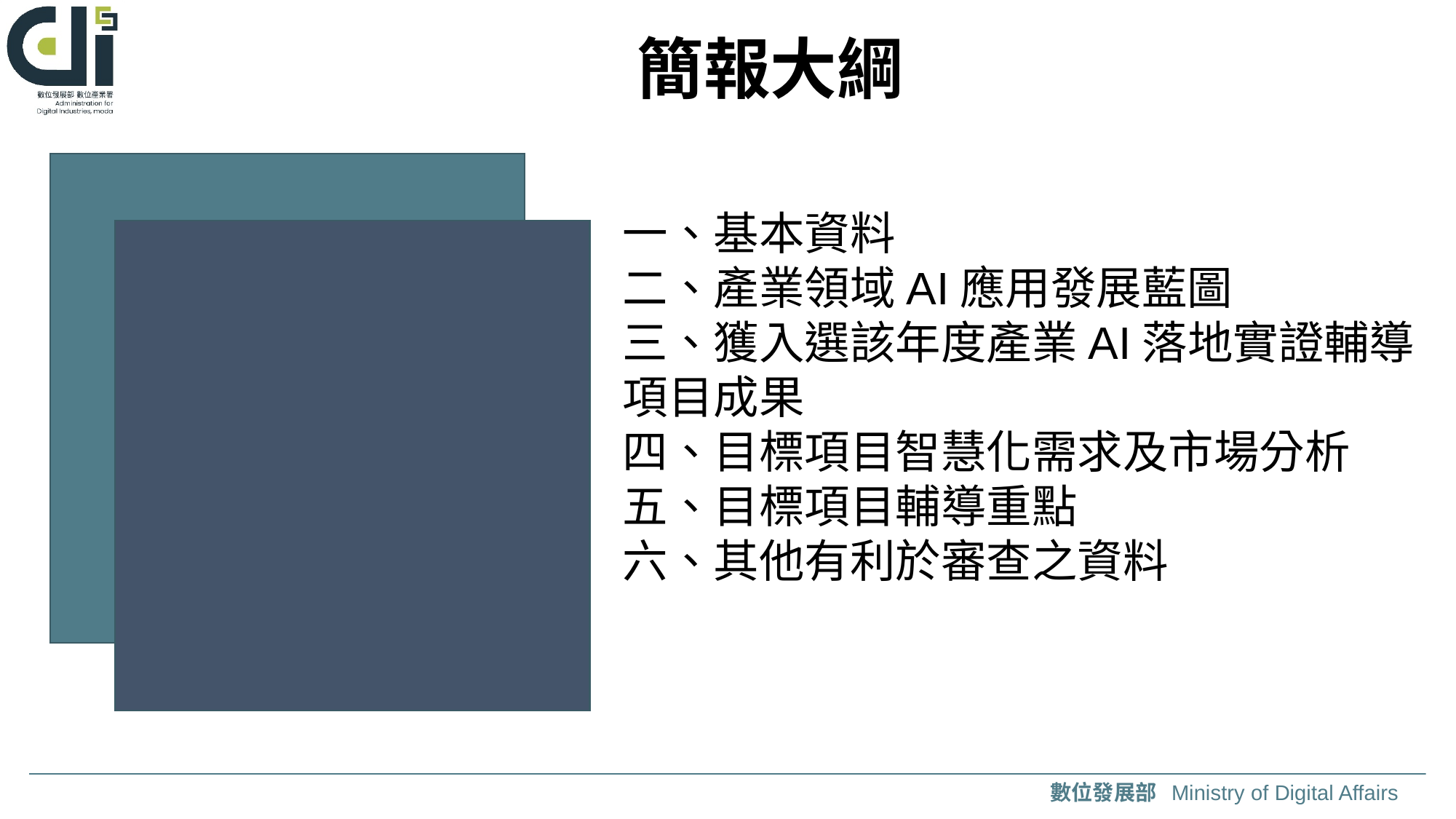

# 簡報大綱

一、基本資料
二、產業領域AI應用發展藍圖
三、獲入選該年度產業AI落地實證輔導項目成果
四、目標項目智慧化需求及市場分析
五、目標項目輔導重點
六、其他有利於審查之資料